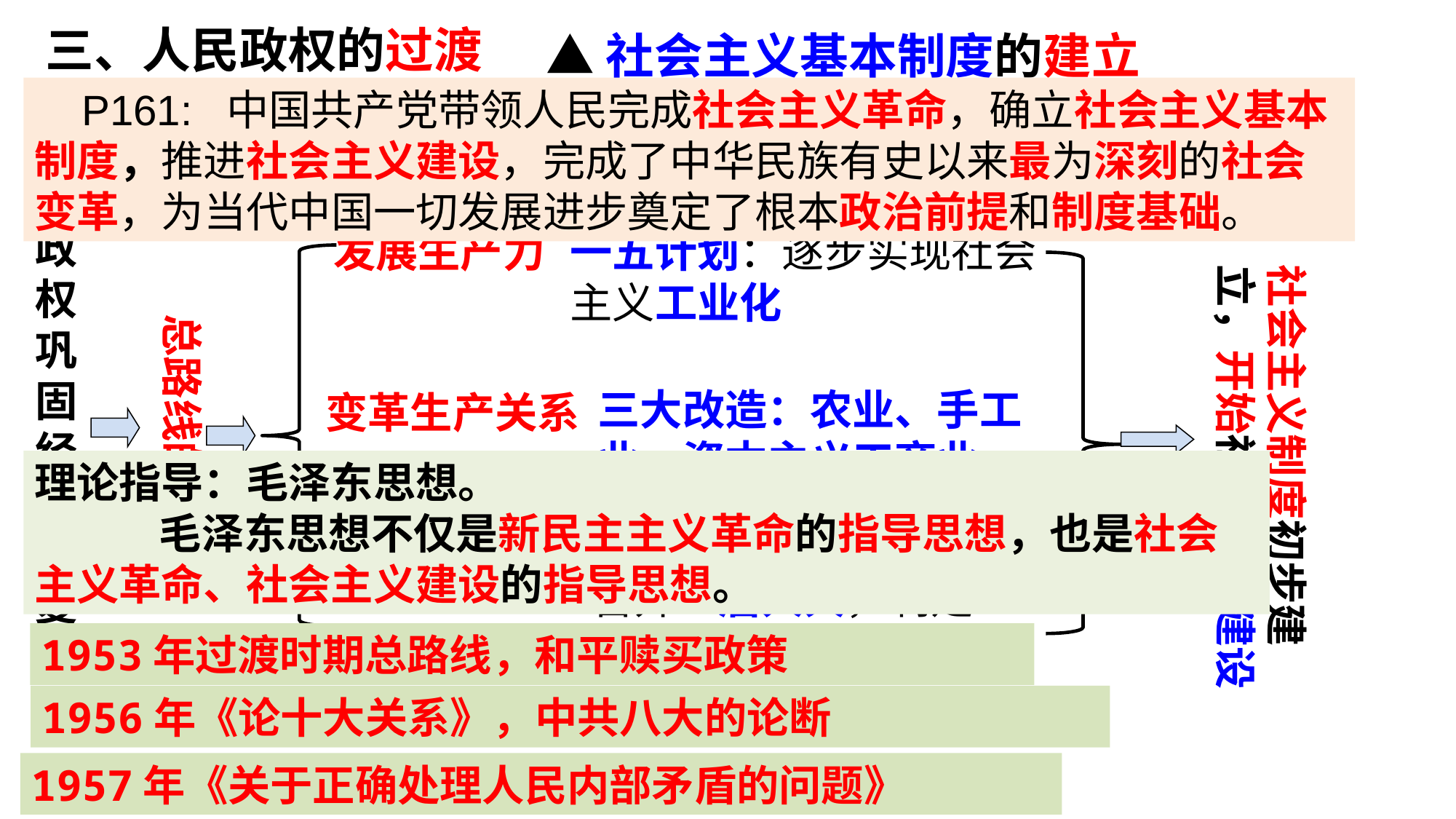

三、人民政权的过渡
▲社会主义基本制度的建立
    P161:  中国共产党带领人民完成社会主义革命，确立社会主义基本制度，推进社会主义建设，完成了中华民族有史以来最为深刻的社会变革，为当代中国一切发展进步奠定了根本政治前提和制度基础。
政权巩固经济恢复
发展生产力
一五计划：逐步实现社会主义工业化

社会主义制度初步建立，开始社会主义建设
总路线的提出
变革生产关系
三大改造：农业、手工业、资本主义工商业

理论指导：毛泽东思想。
   毛泽东思想不仅是新民主主义革命的指导思想，也是社会主义革命、社会主义建设的指导思想。
进行政权建设
召开一届人大，制定第一部社会主义宪法
1953年过渡时期总路线，和平赎买政策
1956年《论十大关系》，中共八大的论断
1957年《关于正确处理人民内部矛盾的问题》